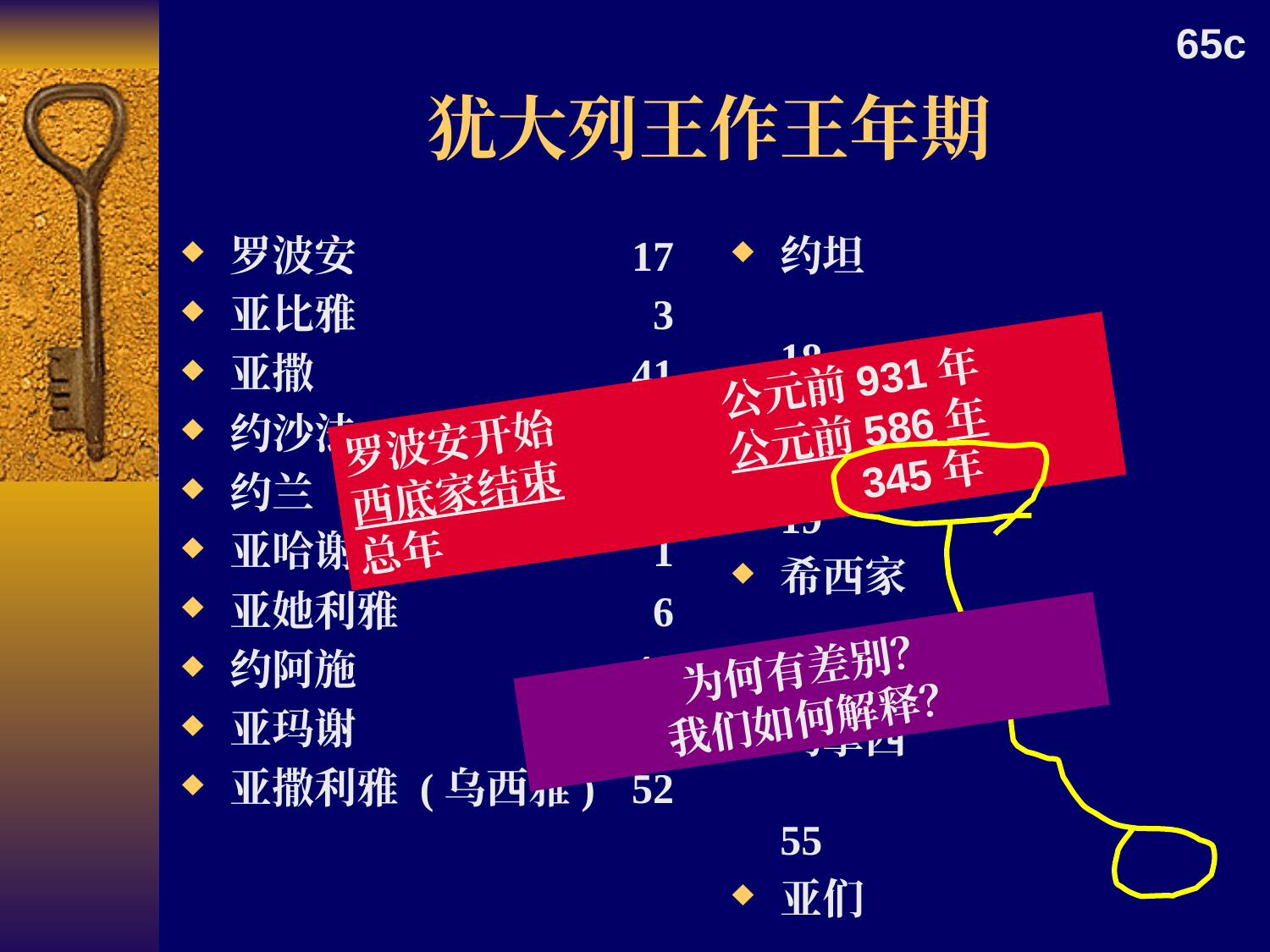

65c
# 犹大列王作王年期
罗波安	17
亚比雅	3
亚撒	41
约沙法	25
约兰	8
亚哈谢	1
亚她利雅	6
约阿施	40
亚玛谢	29
亚撒利雅 (乌西雅)	52
约坦	18
亚哈斯	19
希西家	29
玛拿西	55
亚们	2
约西亚	31
约哈斯	3个月
约雅敬	11
约雅斤	3个月
西底家	11
总计	398
罗波安开始		公元前931年
西底家结束		公元前586年
总年				345年

为何有差别？
我们如何解释？